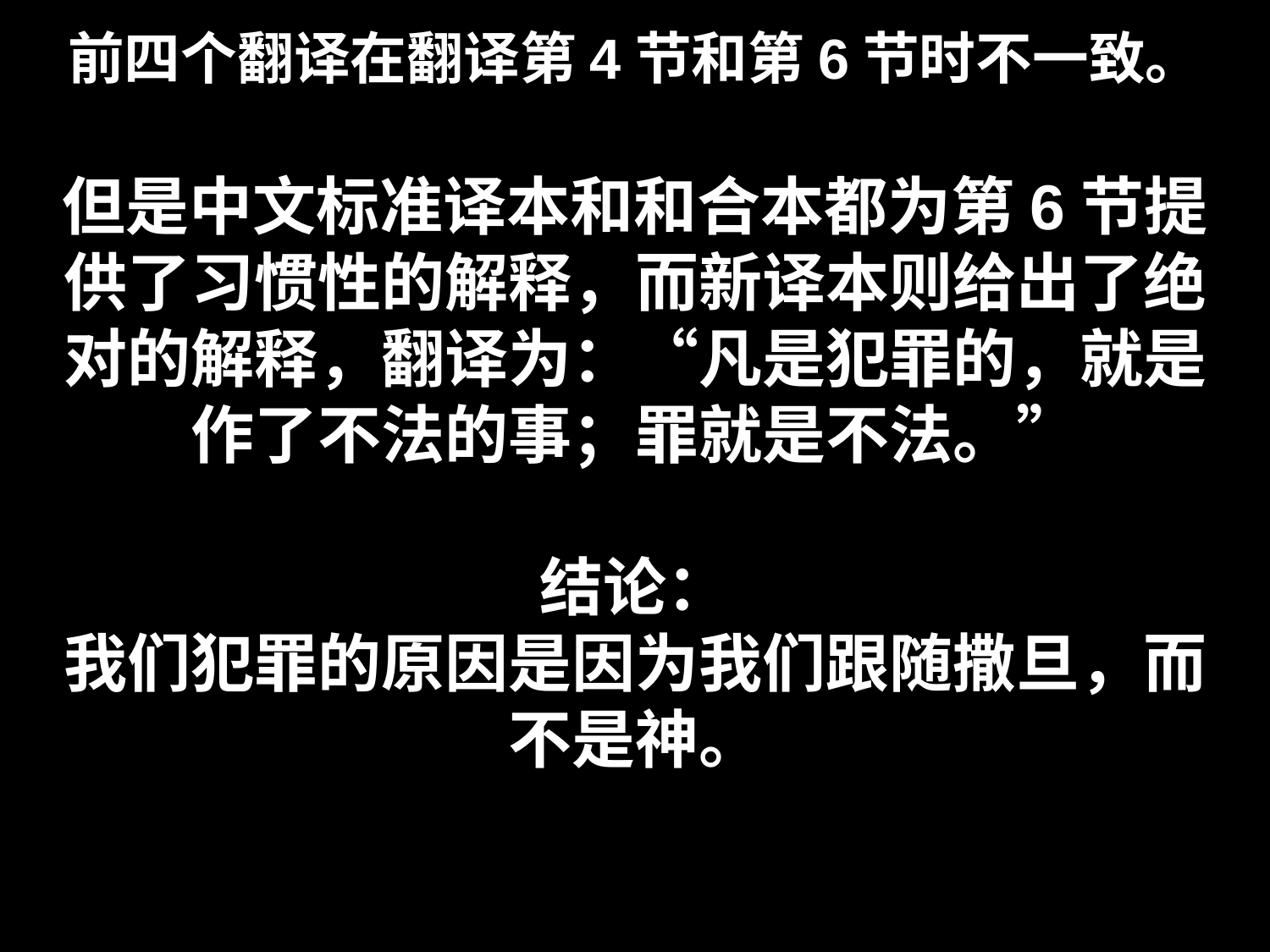

# 前四个翻译在翻译第4节和第6节时不一致。 但是中文标准译本和和合本都为第6节提供了习惯性的解释，而新译本则给出了绝对的解释，翻译为：“凡是犯罪的，就是作了不法的事；罪就是不法。” 结论： 我们犯罪的原因是因为我们跟随撒旦，而不是神。